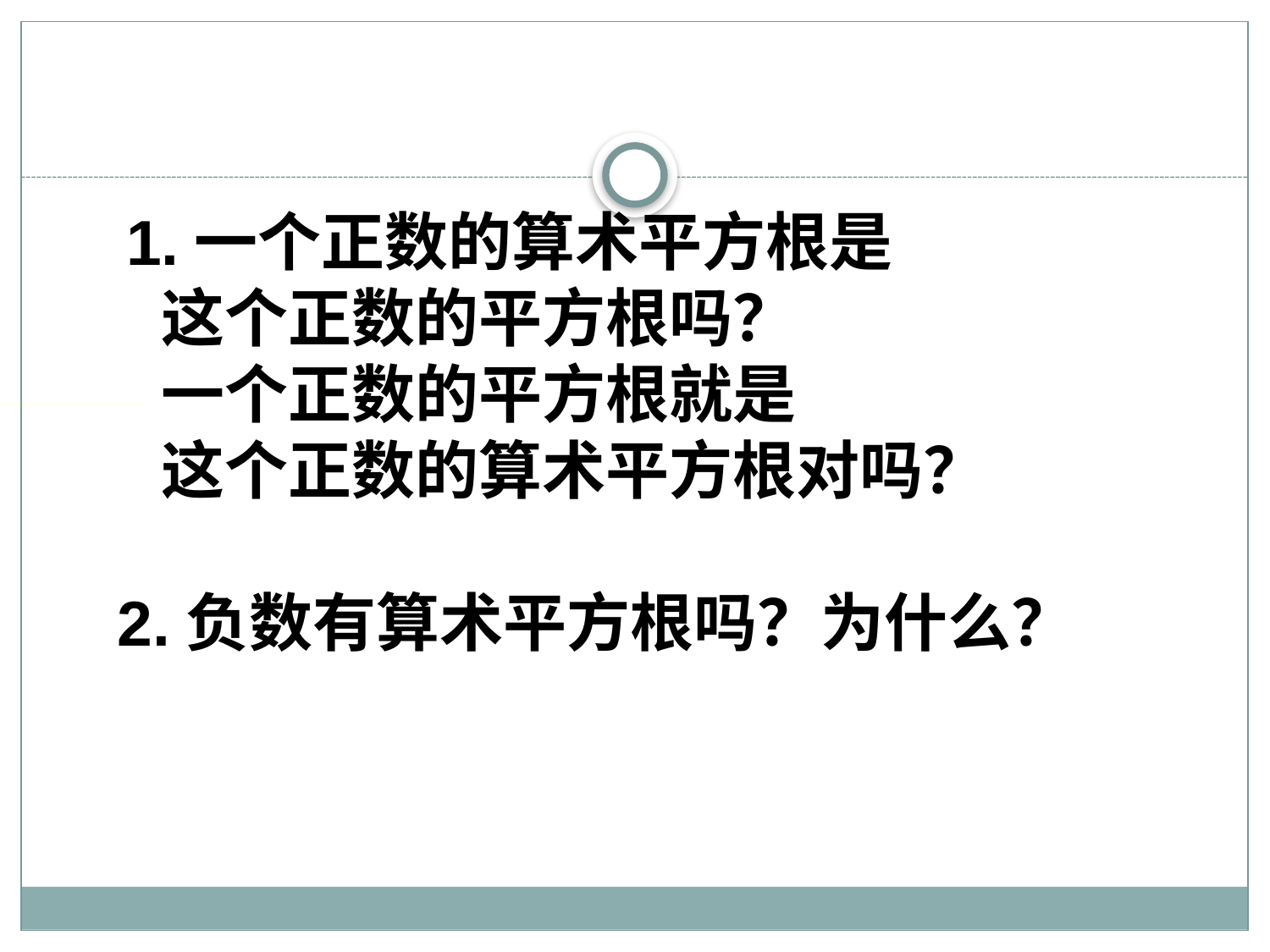

1.一个正数的算术平方根是
  这个正数的平方根吗？
  一个正数的平方根就是
  这个正数的算术平方根对吗？

2.负数有算术平方根吗？为什么？